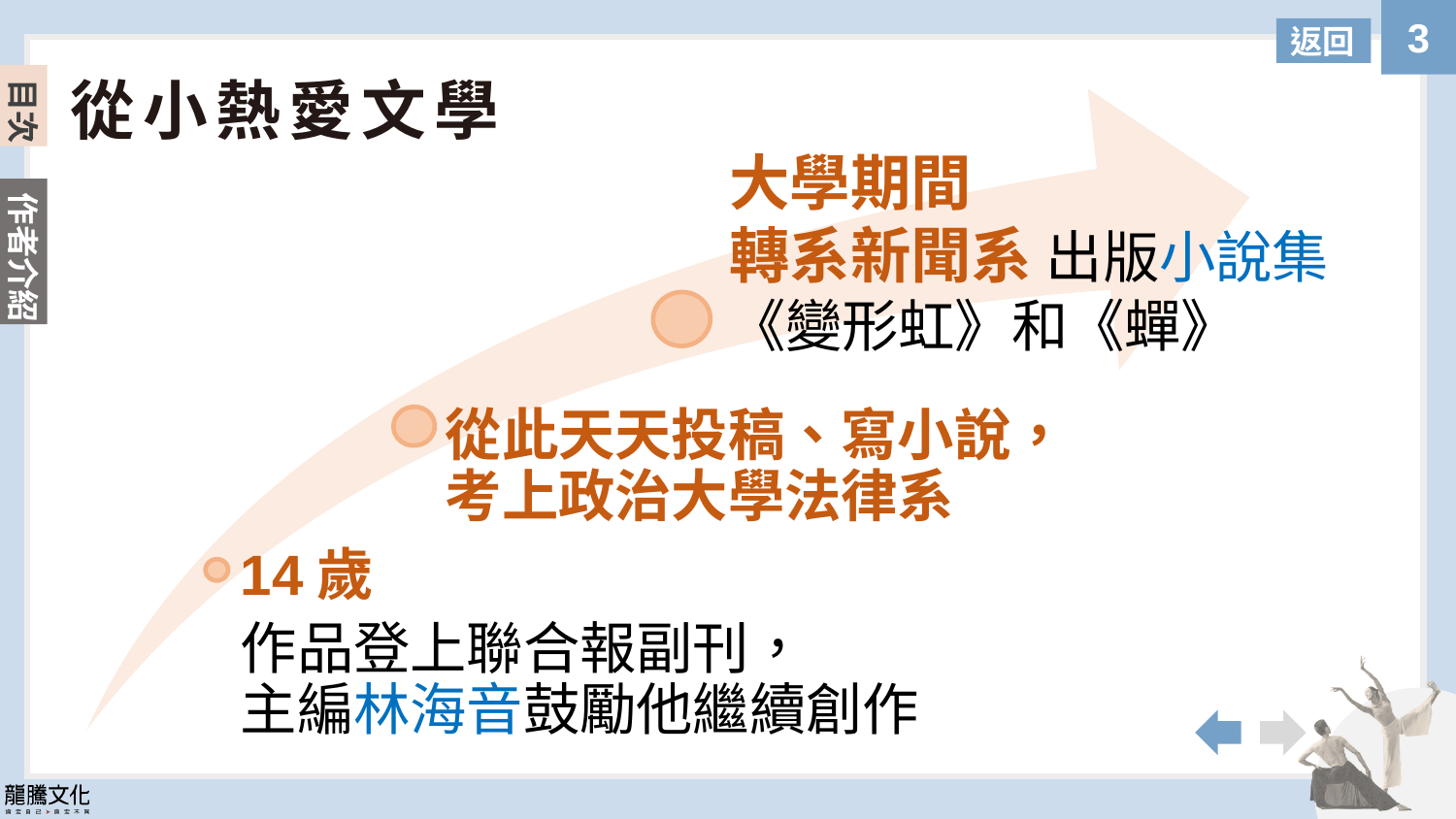

返回
從小熱愛文學

大學期間
轉系新聞系 出版小說集《變形虹》和《蟬》

從此天天投稿、寫小說，考上政治大學法律系

14歲
作品登上聯合報副刊，
主編林海音鼓勵他繼續創作